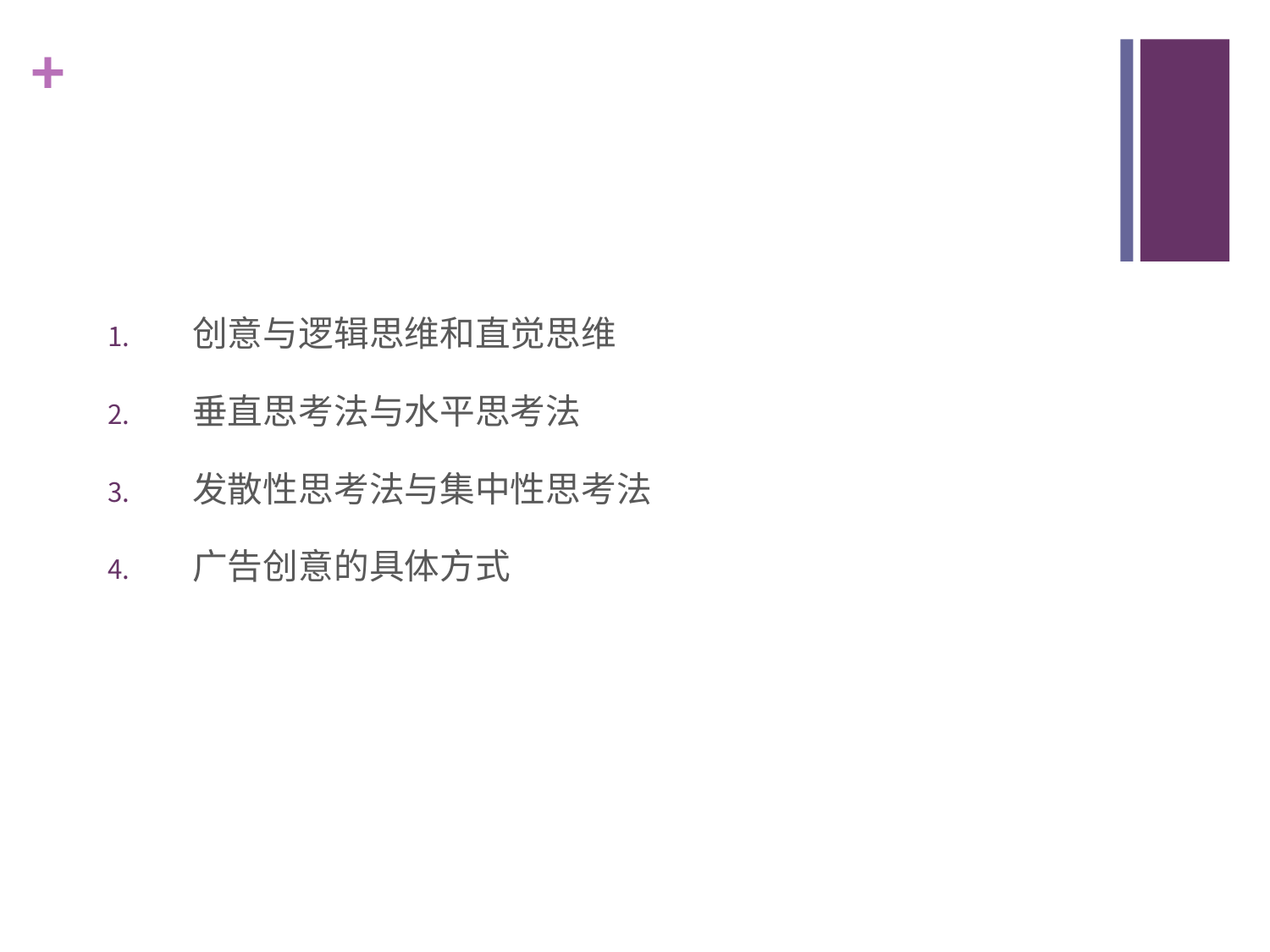

创意与逻辑思维和直觉思维
垂直思考法与水平思考法
发散性思考法与集中性思考法
广告创意的具体方式